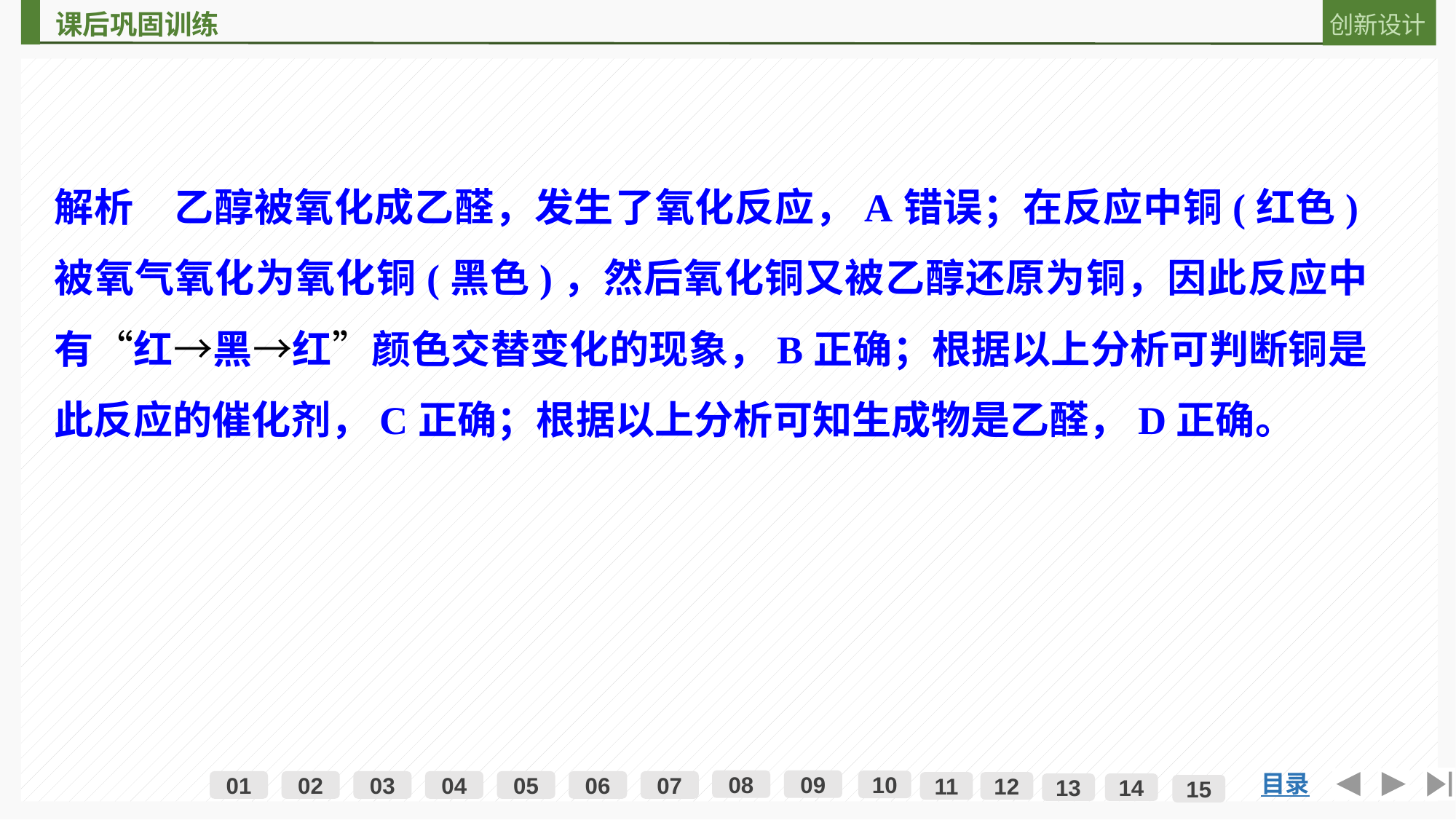

解析　乙醇被氧化成乙醛，发生了氧化反应，A错误；在反应中铜(红色)被氧气氧化为氧化铜(黑色)，然后氧化铜又被乙醇还原为铜，因此反应中有“红→黑→红”颜色交替变化的现象，B正确；根据以上分析可判断铜是此反应的催化剂，C正确；根据以上分析可知生成物是乙醛，D正确。